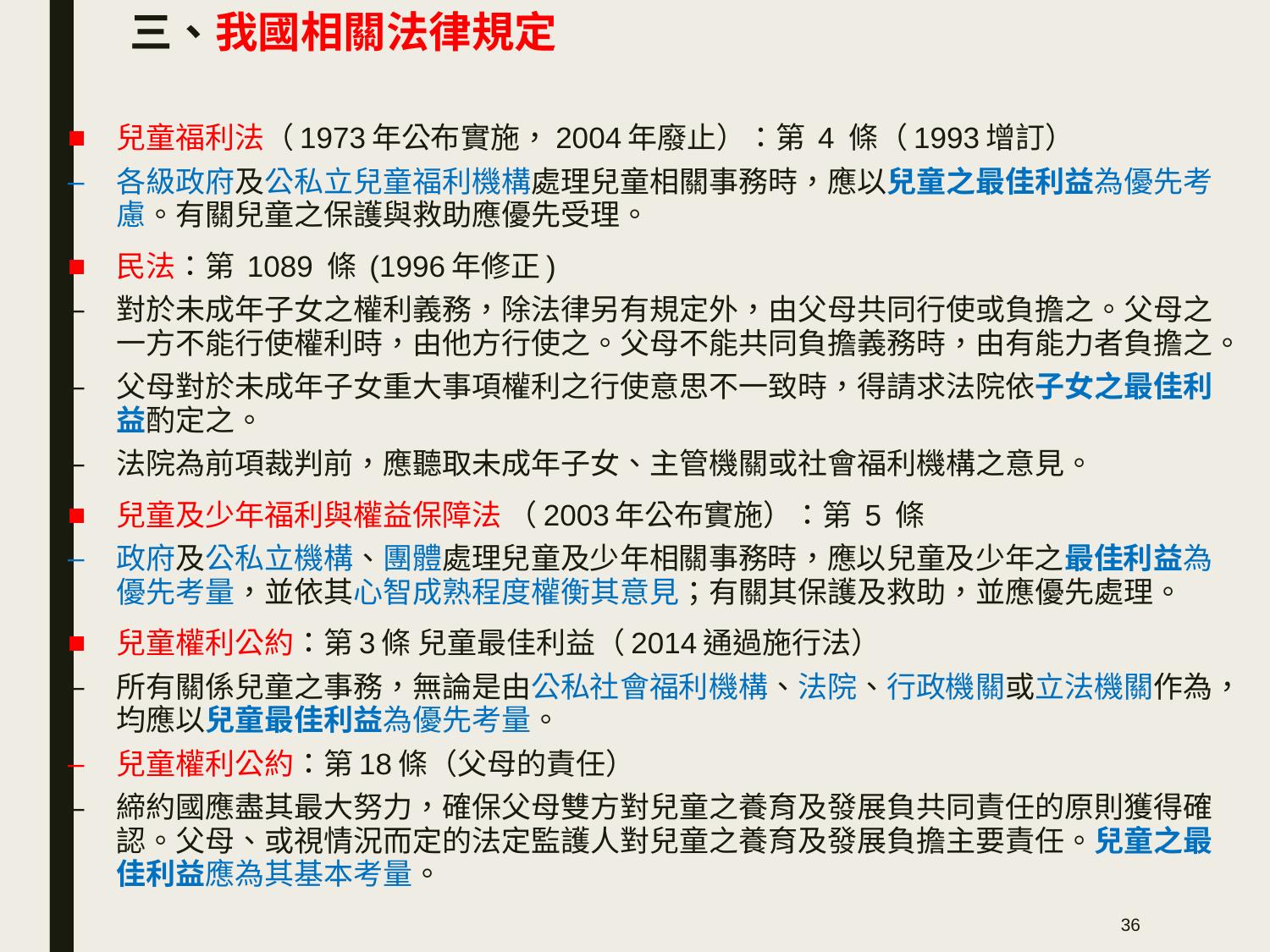

# 三、我國相關法律規定
兒童福利法（1973年公布實施，2004年廢止）：第 4 條（1993增訂）
各級政府及公私立兒童福利機構處理兒童相關事務時，應以兒童之最佳利益為優先考慮。有關兒童之保護與救助應優先受理。
民法：第 1089 條 (1996年修正)
對於未成年子女之權利義務，除法律另有規定外，由父母共同行使或負擔之。父母之一方不能行使權利時，由他方行使之。父母不能共同負擔義務時，由有能力者負擔之。
父母對於未成年子女重大事項權利之行使意思不一致時，得請求法院依子女之最佳利益酌定之。
法院為前項裁判前，應聽取未成年子女、主管機關或社會福利機構之意見。
兒童及少年福利與權益保障法 （2003年公布實施）：第 5 條
政府及公私立機構、團體處理兒童及少年相關事務時，應以兒童及少年之最佳利益為優先考量，並依其心智成熟程度權衡其意見；有關其保護及救助，並應優先處理。
兒童權利公約：第3條 兒童最佳利益（2014通過施行法）
所有關係兒童之事務，無論是由公私社會福利機構、法院、行政機關或立法機關作為，均應以兒童最佳利益為優先考量。
兒童權利公約：第18條（父母的責任）
締約國應盡其最大努力，確保父母雙方對兒童之養育及發展負共同責任的原則獲得確認。父母、或視情況而定的法定監護人對兒童之養育及發展負擔主要責任。兒童之最佳利益應為其基本考量。

36